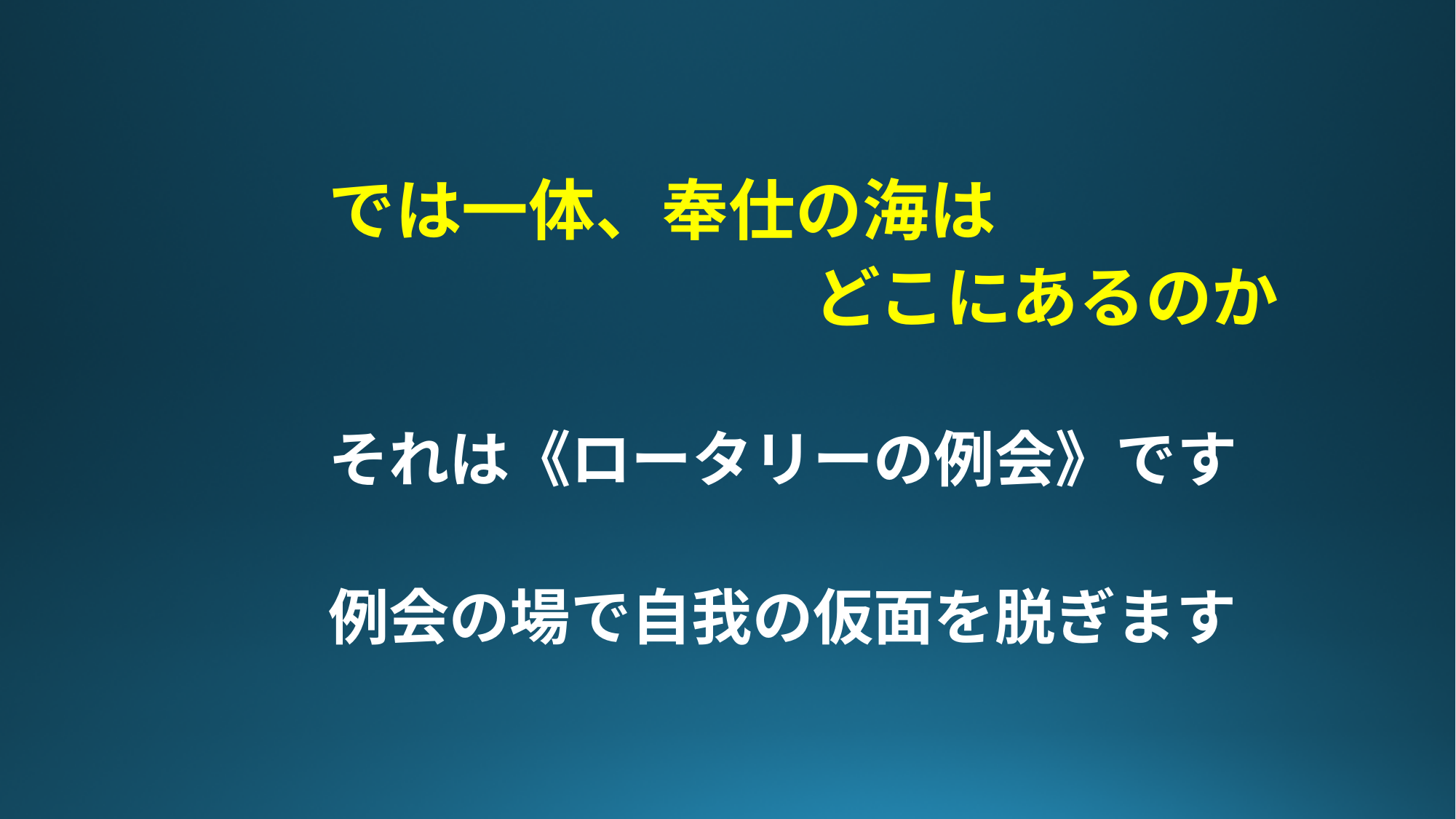

# では一体、奉仕の海は 　　　　　　　　　　どこにあるのか 　　　それは《ロータリーの例会》です　　　 　　　例会の場で自我の仮面を脱ぎます